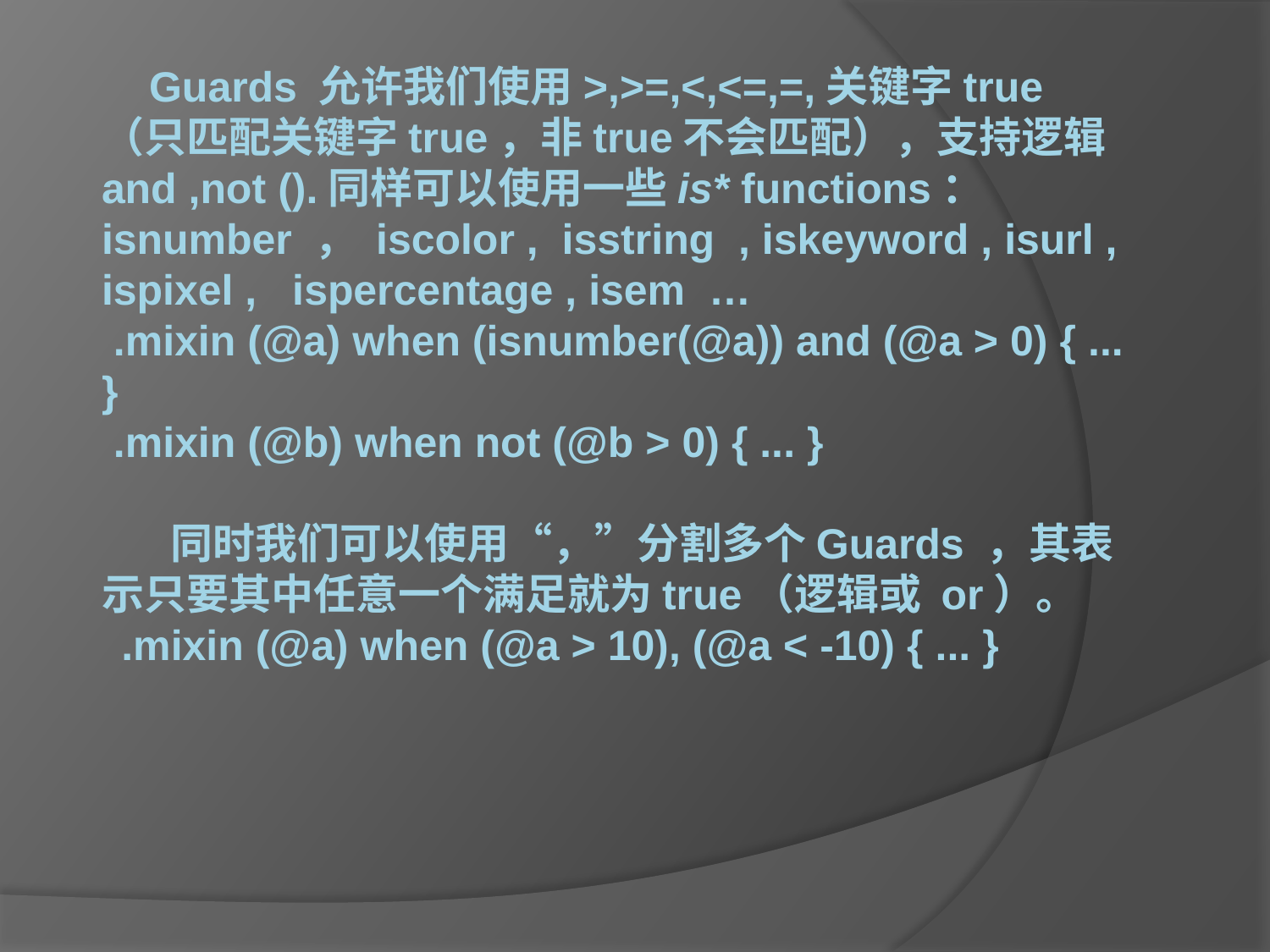

# Guards 允许我们使用>,>=,<,<=,=,关键字true（只匹配关键字true，非true不会匹配），支持逻辑and ,not ().同样可以使用一些is* functions： isnumber ， iscolor ,  isstring  , iskeyword , isurl , ispixel ,   ispercentage , isem  … .mixin (@a) when (isnumber(@a)) and (@a > 0) { ... } .mixin (@b) when not (@b > 0) { ... } 同时我们可以使用“，”分割多个Guards ，其表示只要其中任意一个满足就为true（逻辑或 or）。 .mixin (@a) when (@a > 10), (@a < -10) { ... }